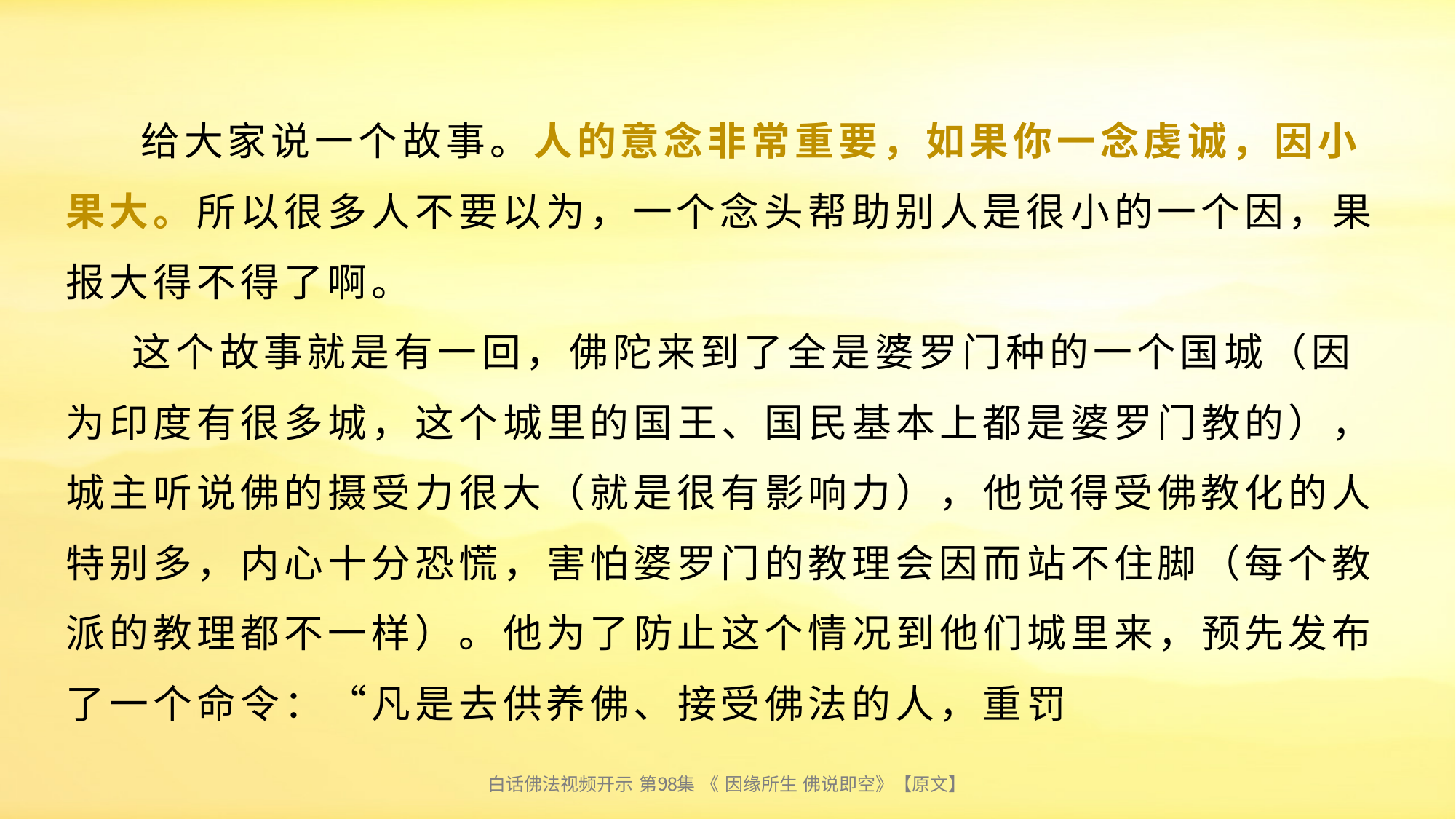

# 给大家说一个故事。人的意念非常重要，如果你一念虔诚，因小果大。所以很多人不要以为，一个念头帮助别人是很小的一个因，果报大得不得了啊。 这个故事就是有一回，佛陀来到了全是婆罗门种的一个国城（因为印度有很多城，这个城里的国王、国民基本上都是婆罗门教的），城主听说佛的摄受力很大（就是很有影响力），他觉得受佛教化的人特别多，内心十分恐慌，害怕婆罗门的教理会因而站不住脚（每个教派的教理都不一样）。他为了防止这个情况到他们城里来，预先发布了一个命令：“凡是去供养佛、接受佛法的人，重罚
白话佛法视频开示 第98集 《 因缘所生 佛说即空》【原文】